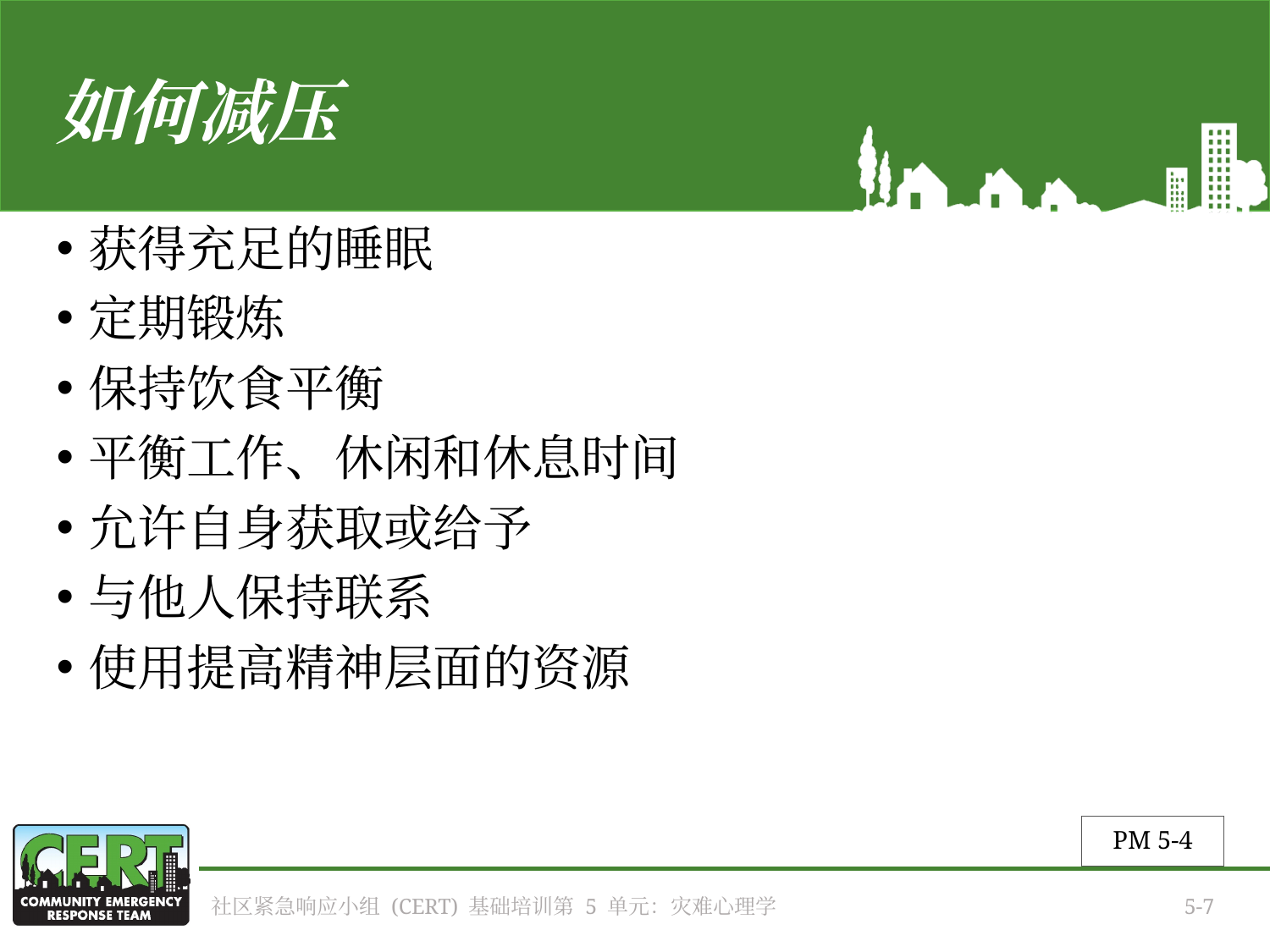

# 如何减压
获得充足的睡眠
定期锻炼
保持饮食平衡
平衡工作、休闲和休息时间
允许自身获取或给予
与他人保持联系
使用提高精神层面的资源
PM 5-4
社区紧急响应小组 (CERT) 基础培训第 5 单元：灾难心理学
5-7